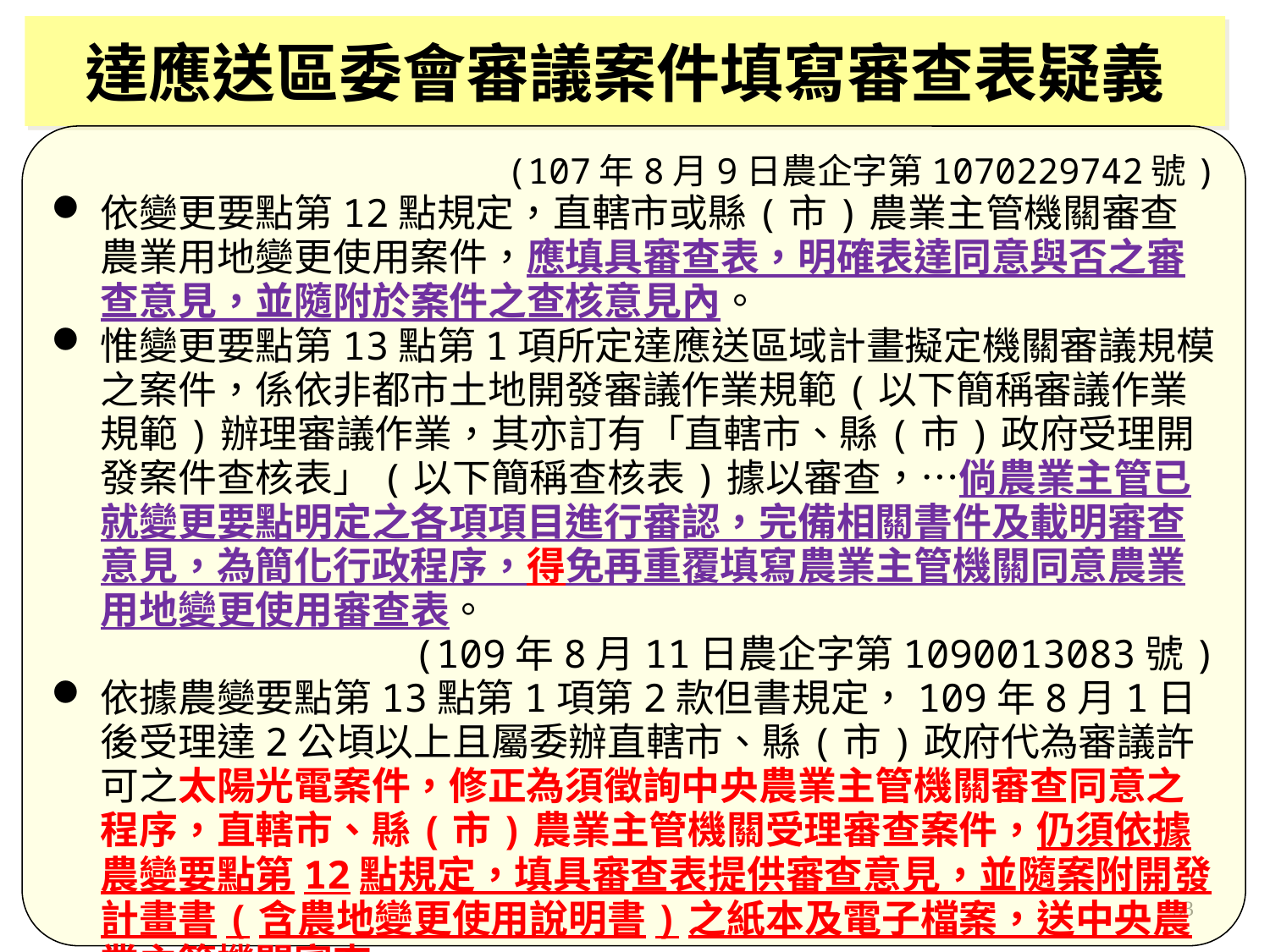

達應送區委會審議案件填寫審查表疑義
(107年8月9日農企字第1070229742號)
依變更要點第12點規定，直轄市或縣(市)農業主管機關審查農業用地變更使用案件，應填具審查表，明確表達同意與否之審查意見，並隨附於案件之查核意見內。
惟變更要點第13點第1項所定達應送區域計畫擬定機關審議規模之案件，係依非都市土地開發審議作業規範(以下簡稱審議作業規範)辦理審議作業，其亦訂有「直轄市、縣(市)政府受理開發案件查核表」(以下簡稱查核表)據以審查，…倘農業主管已就變更要點明定之各項項目進行審認，完備相關書件及載明審查意見，為簡化行政程序，得免再重覆填寫農業主管機關同意農業用地變更使用審查表。
(109年8月11日農企字第1090013083號)
依據農變要點第13點第1項第2款但書規定，109年8月1日後受理達2公頃以上且屬委辦直轄市、縣(市)政府代為審議許可之太陽光電案件，修正為須徵詢中央農業主管機關審查同意之程序，直轄市、縣(市)農業主管機關受理審查案件，仍須依據農變要點第12點規定，填具審查表提供審查意見，並隨案附開發計畫書(含農地變更使用說明書)之紙本及電子檔案，送中央農業主管機關審查。
53